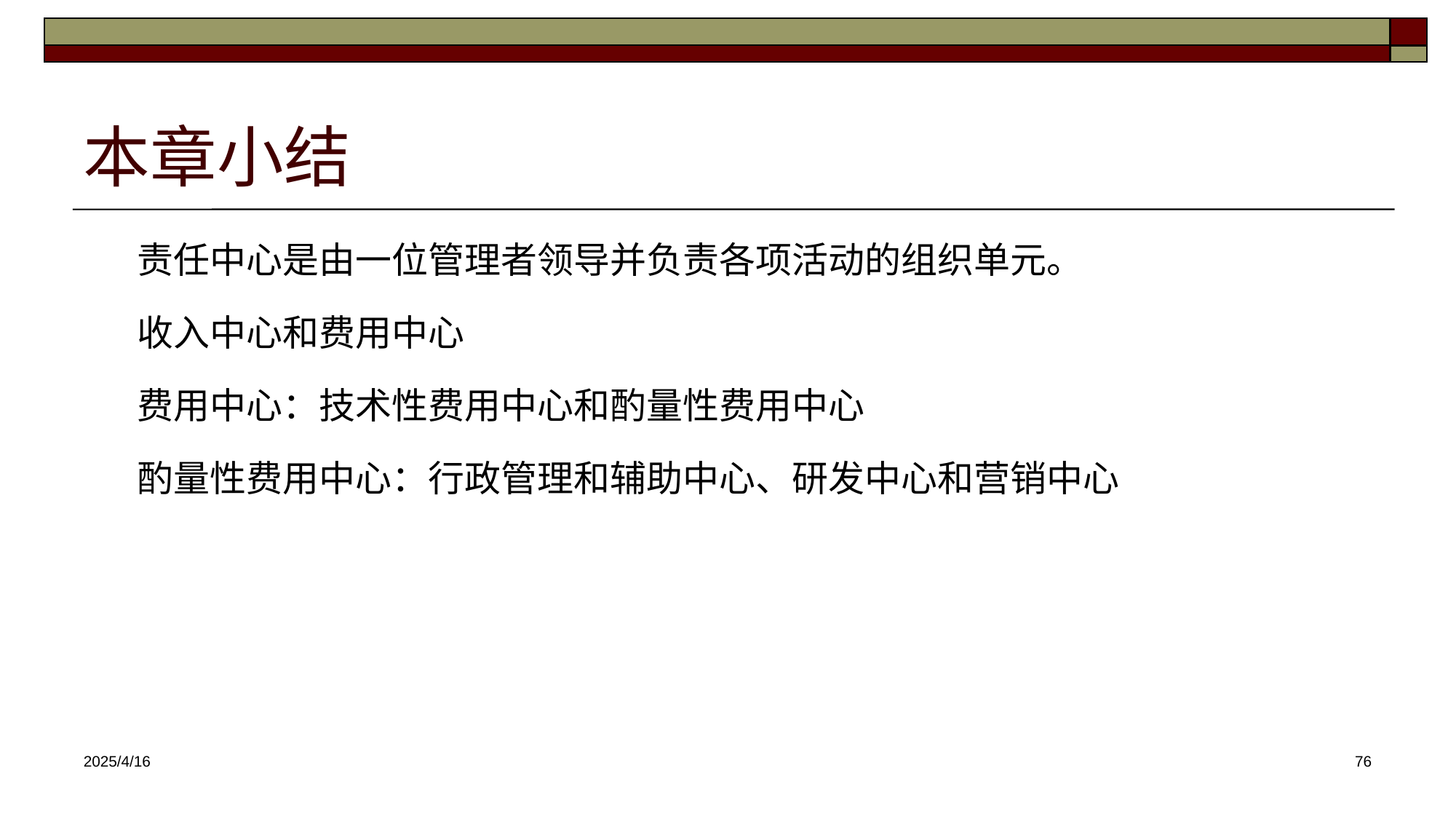

# 本章小结
责任中心是由一位管理者领导并负责各项活动的组织单元。
收入中心和费用中心
费用中心：技术性费用中心和酌量性费用中心
酌量性费用中心：行政管理和辅助中心、研发中心和营销中心
2025/4/16
76